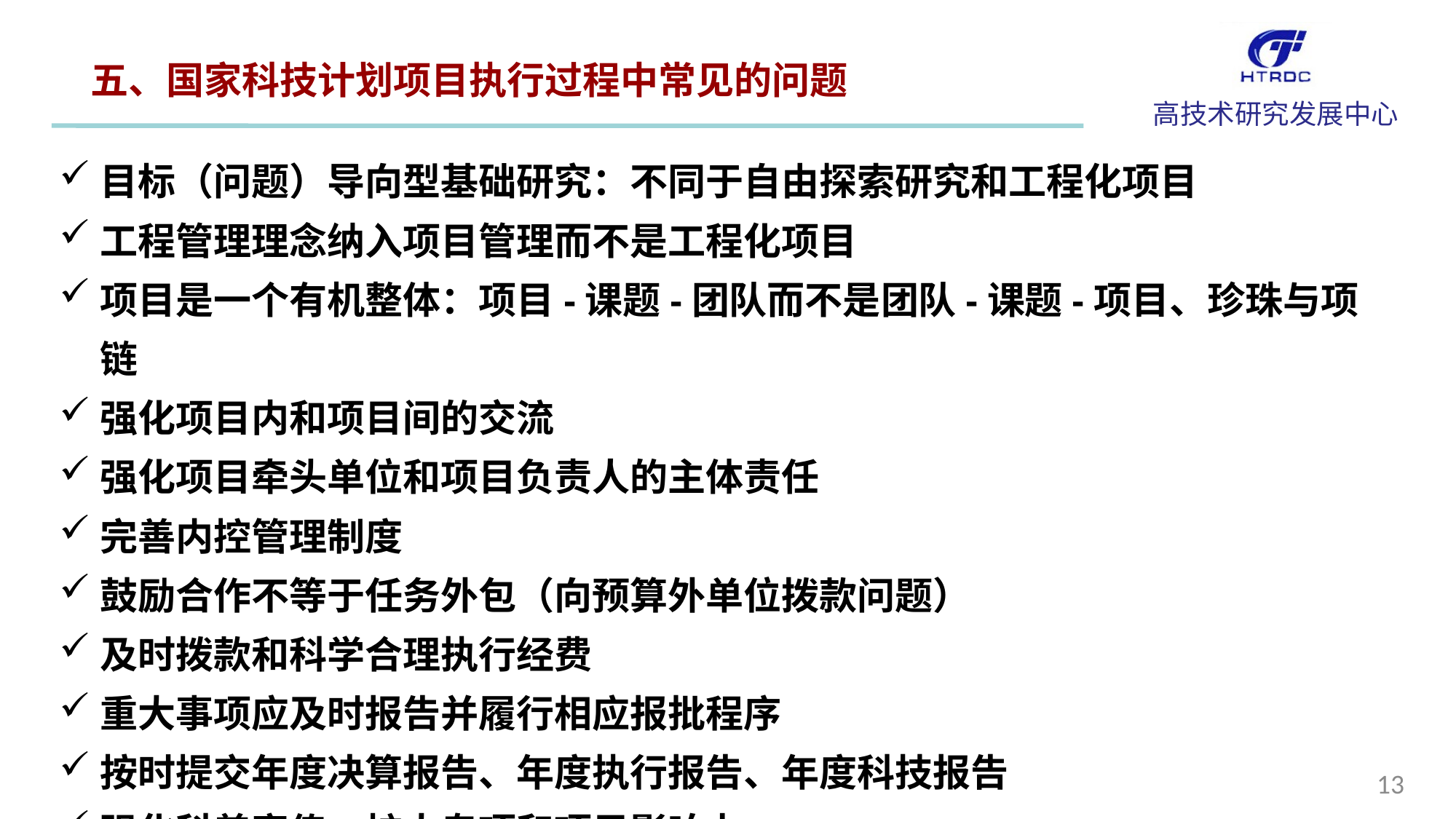

五、国家科技计划项目执行过程中常见的问题
目标（问题）导向型基础研究：不同于自由探索研究和工程化项目
工程管理理念纳入项目管理而不是工程化项目
项目是一个有机整体：项目-课题-团队而不是团队-课题-项目、珍珠与项链
强化项目内和项目间的交流
强化项目牵头单位和项目负责人的主体责任
完善内控管理制度
鼓励合作不等于任务外包（向预算外单位拨款问题）
及时拨款和科学合理执行经费
重大事项应及时报告并履行相应报批程序
按时提交年度决算报告、年度执行报告、年度科技报告
强化科普宣传、扩大专项和项目影响力